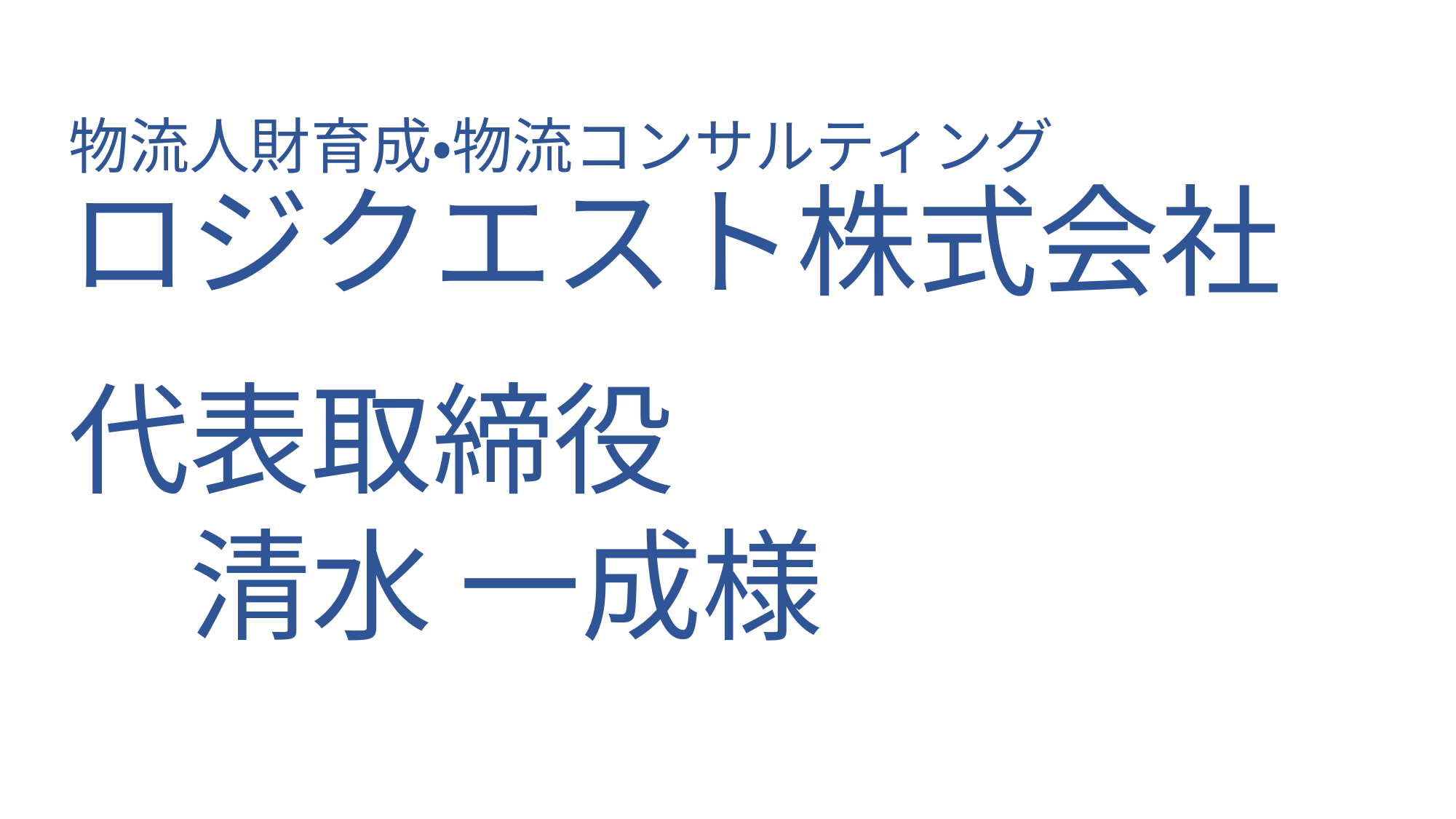

# 物流人財育成・物流コンサルティング ロジクエスト株式会社
代表取締役
　清水 一成様